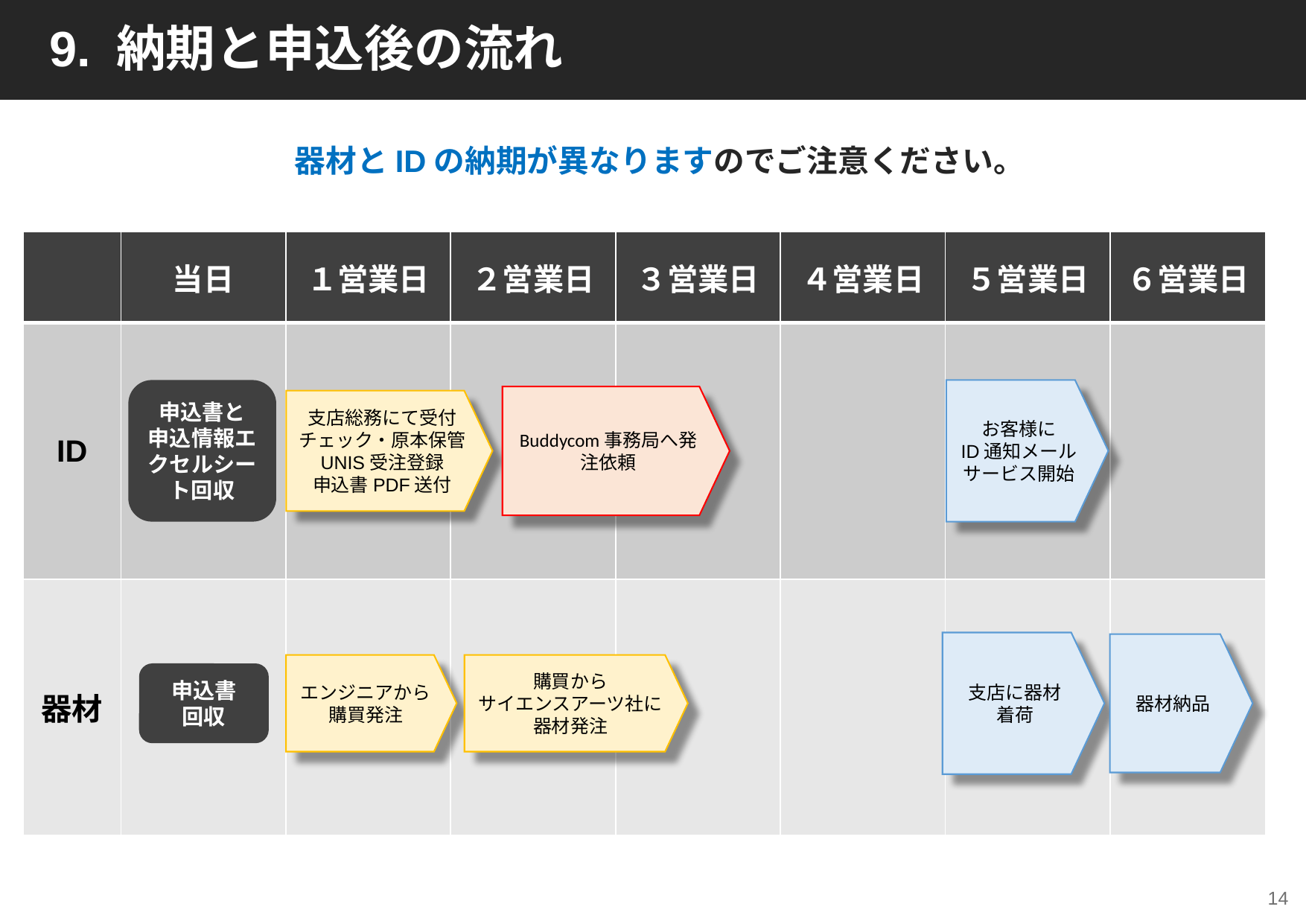

9. 納期と申込後の流れ
器材とIDの納期が異なりますのでご注意ください。
|  | 当日 | １営業日 | ２営業日 | ３営業日 | ４営業日 | ５営業日 | ６営業日 |
| --- | --- | --- | --- | --- | --- | --- | --- |
| ID |  |  |  |  |  |  |  |
| 器材 |  |  |  |  |  |  |  |
申込書と
申込情報エクセルシート回収
お客様に
ID通知メール
サービス開始
Buddycom事務局へ発注依頼
支店総務にて受付チェック・原本保管
UNIS受注登録
申込書PDF送付
支店に器材
着荷
器材納品
エンジニアから購買発注
購買から
サイエンスアーツ社に器材発注
申込書
回収
14